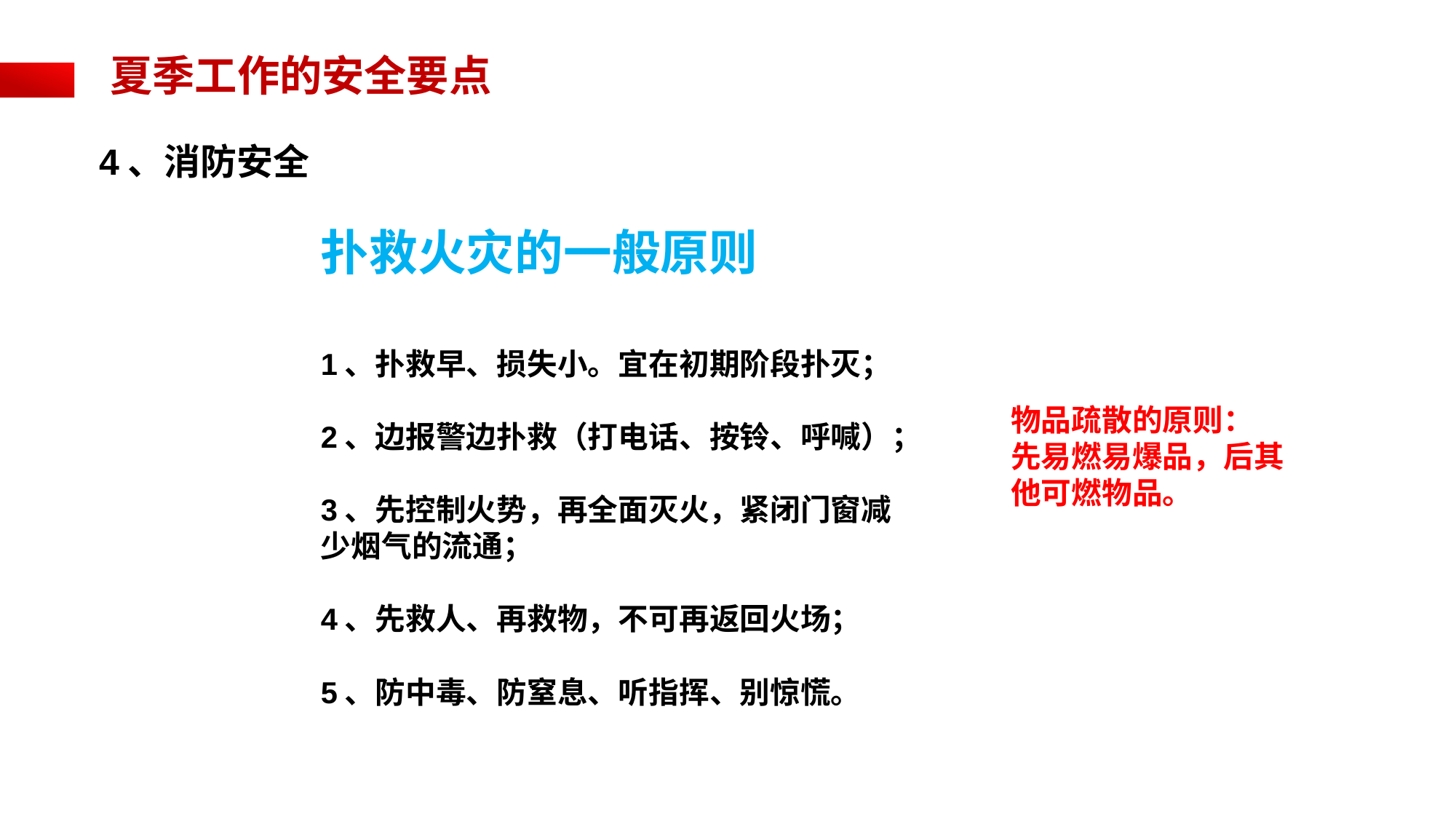

夏季工作的安全要点
4、消防安全
扑救火灾的一般原则
1、扑救早、损失小。宜在初期阶段扑灭；

2、边报警边扑救（打电话、按铃、呼喊）；

3、先控制火势，再全面灭火，紧闭门窗减少烟气的流通；

4、先救人、再救物，不可再返回火场；

5、防中毒、防窒息、听指挥、别惊慌。
物品疏散的原则：
先易燃易爆品，后其他可燃物品。